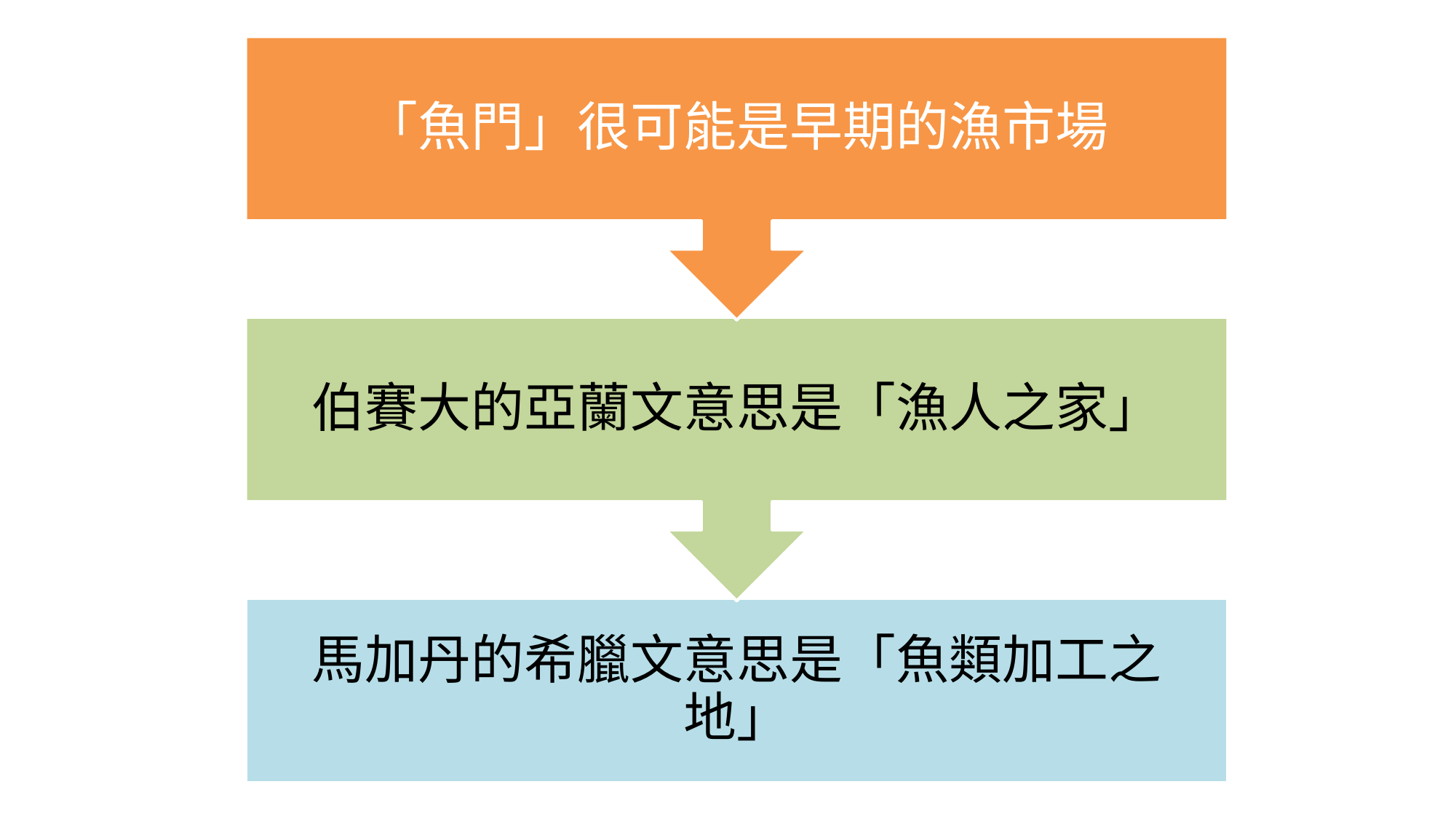

馬加丹的希臘文意思是「魚類加工之地」
伯賽大的亞蘭文意思是「漁人之家」
「魚門」很可能是早期的漁市場